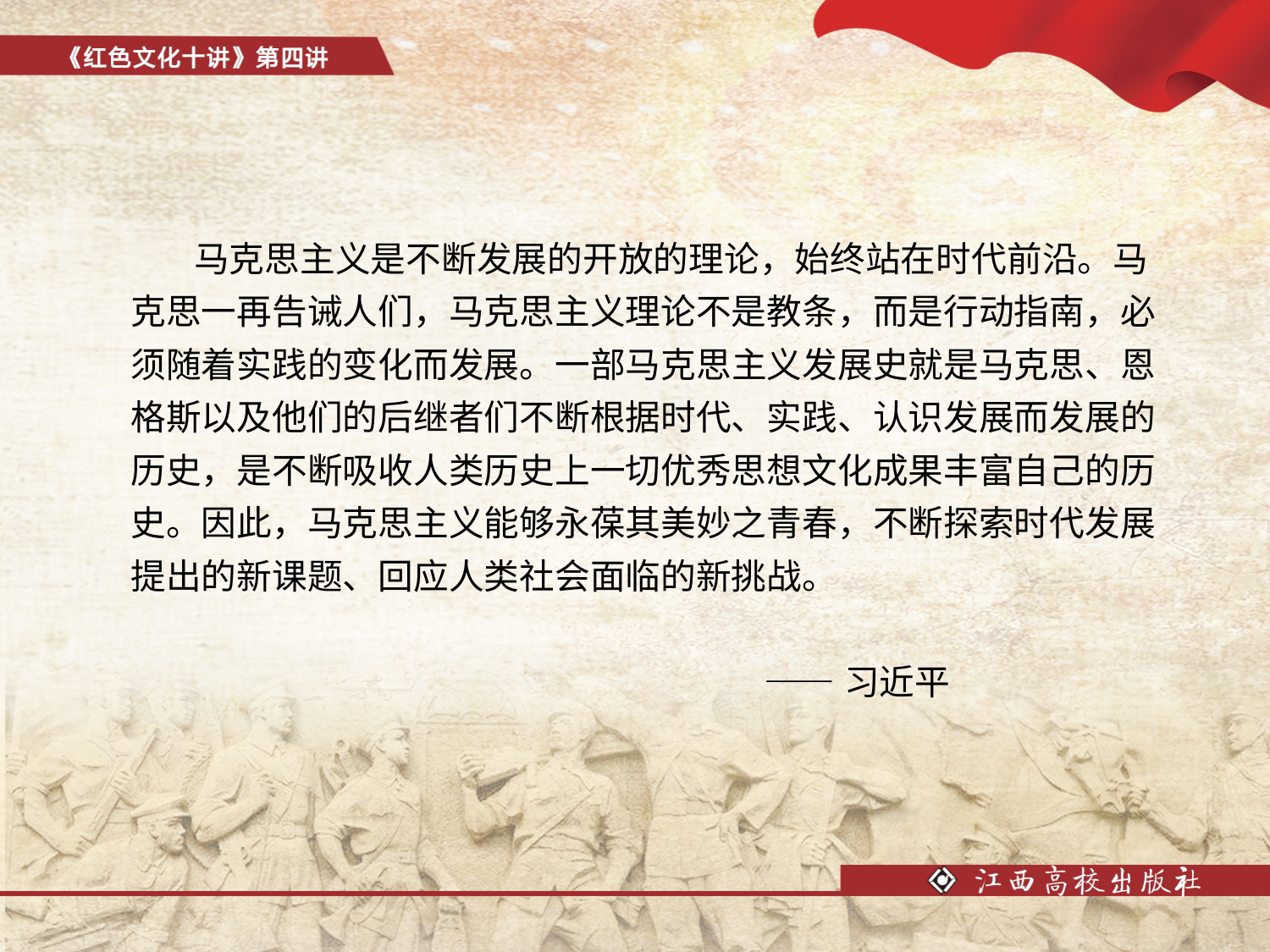

马克思主义是不断发展的开放的理论，始终站在时代前沿。马克思一再告诫人们，马克思主义理论不是教条，而是行动指南，必须随着实践的变化而发展。一部马克思主义发展史就是马克思、恩格斯以及他们的后继者们不断根据时代、实践、认识发展而发展的历史，是不断吸收人类历史上一切优秀思想文化成果丰富自己的历史。因此，马克思主义能够永葆其美妙之青春，不断探索时代发展提出的新课题、回应人类社会面临的新挑战。

                                                                                 ——习近平